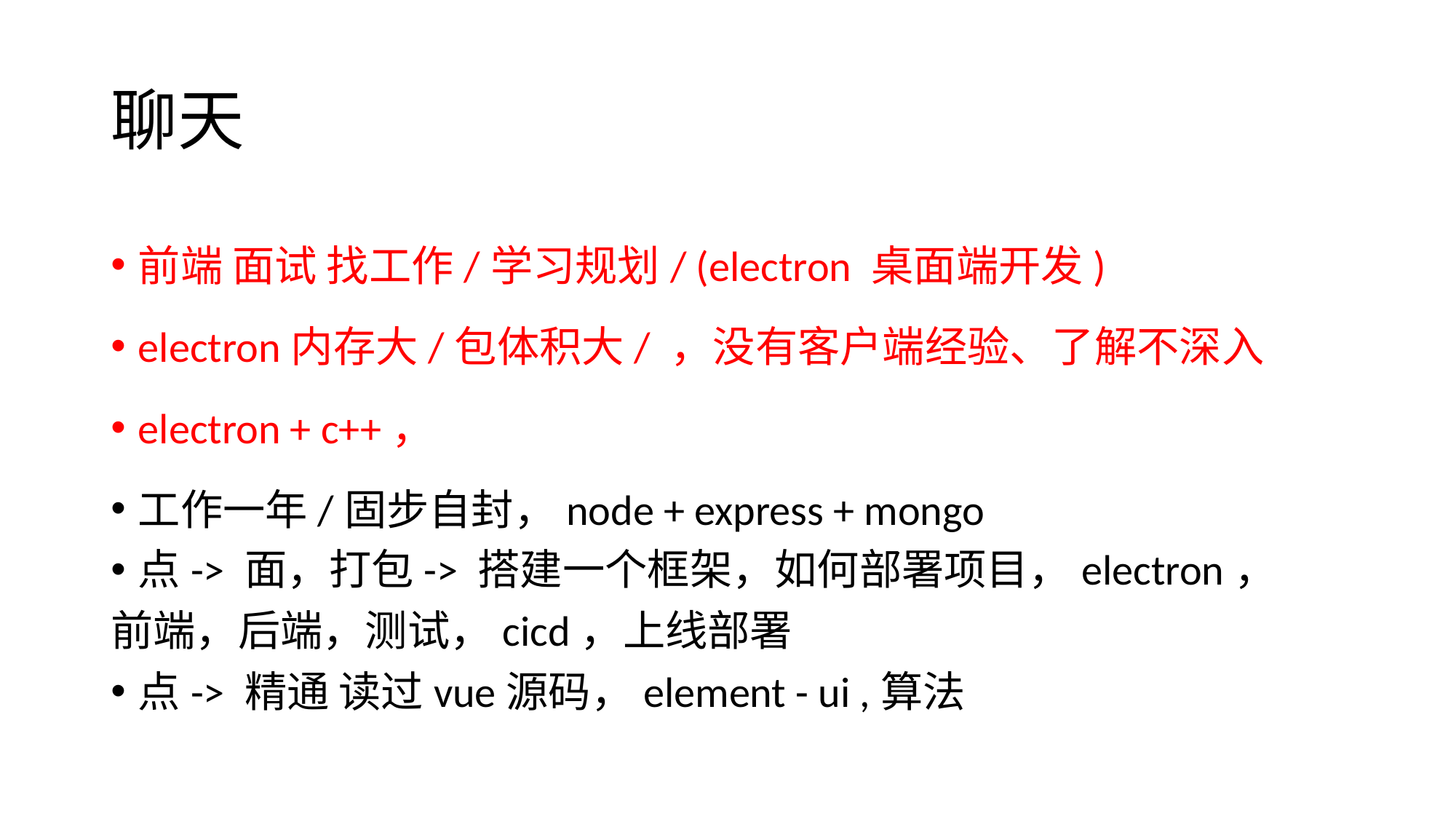

# 聊天
前端 面试 找工作/学习规划/ (electron 桌面端开发)
electron内存大/包体积大/ ，没有客户端经验、了解不深入
electron + c++，
工作一年/固步自封，node + express + mongo
点-> 面，打包-> 搭建一个框架，如何部署项目，electron，
前端，后端，测试，cicd，上线部署
点-> 精通 读过vue源码，element - ui ,算法